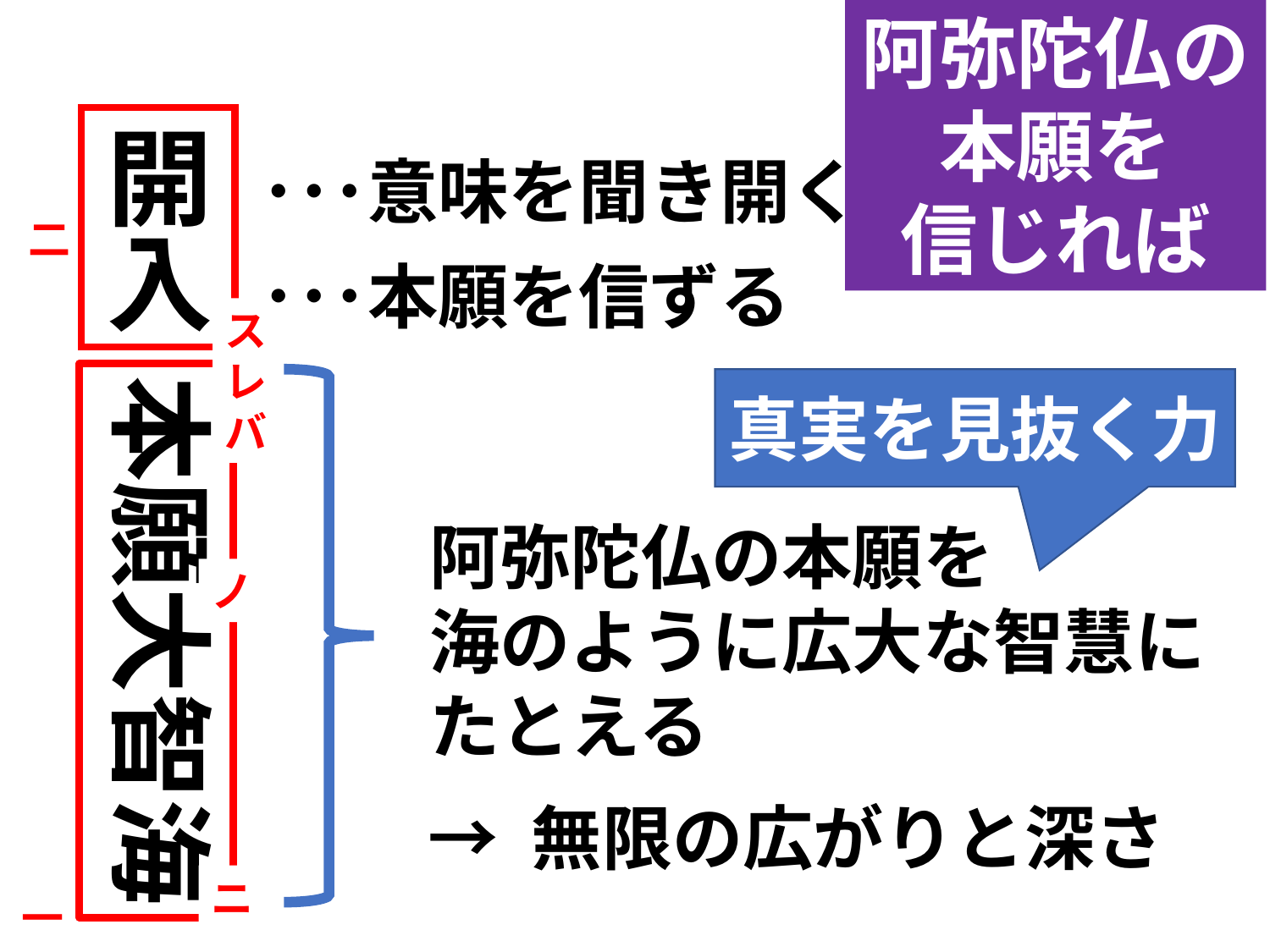

阿弥陀仏の
本願を
信じれば
開  ･･･意味を聞き開く

二
入  ･･･本願を信ずる

スレバ
本願大智海

真実を見抜く力
阿弥陀仏の本願を
海のように広大な智慧に
たとえる
ノ
→ 無限の広がりと深さ
ニ
一